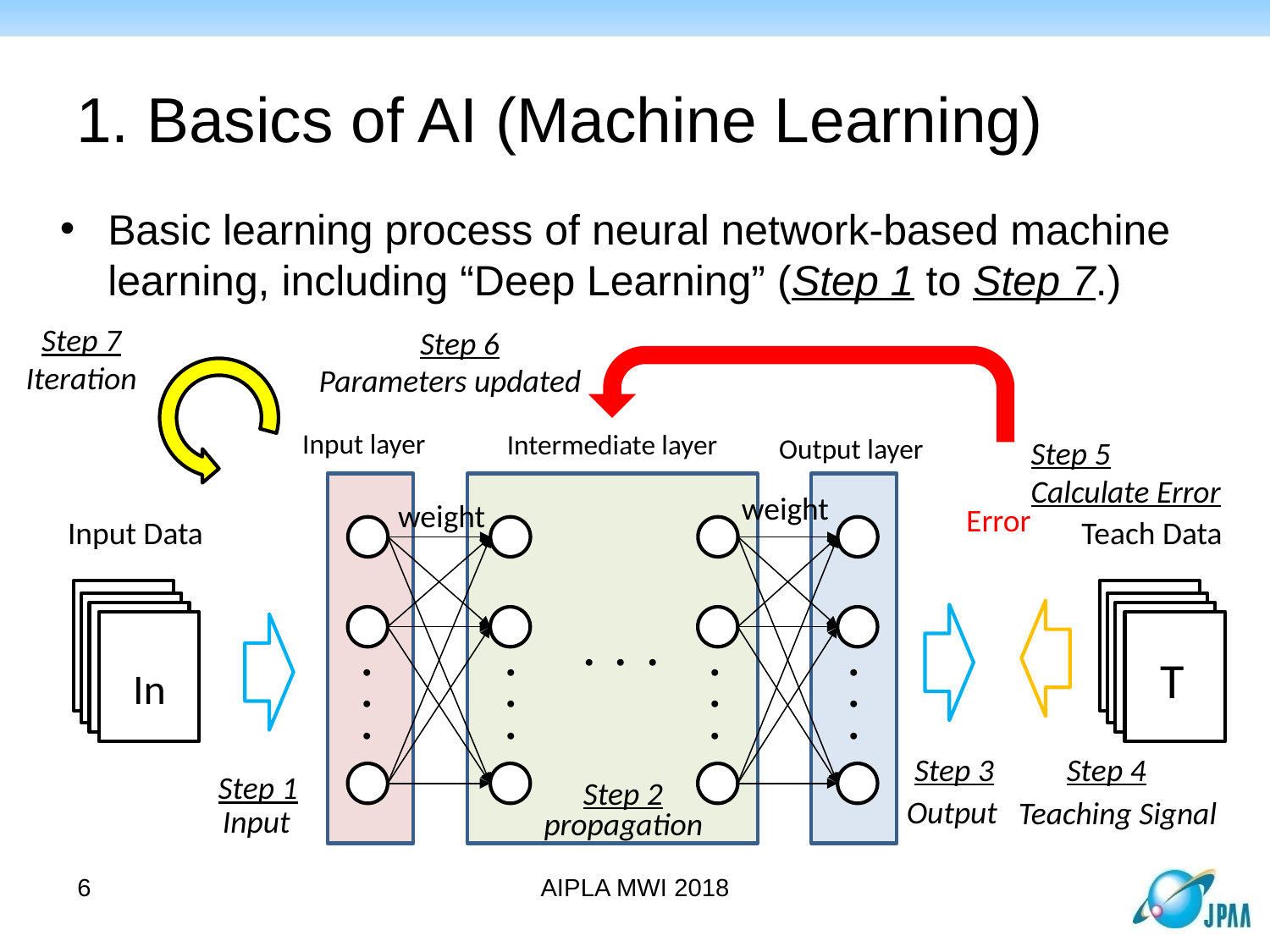

# 1. Basics of AI (Machine Learning)
Basic learning process of neural network-based machine learning, including “Deep Learning” (Step 1 to Step 7.)
Step 7
Iteration
Step 6

Parameters updated
Input layer
Intermediate layer
Output layer
Step 5
Calculate Error

weight
weight
Error
Input Data
Teach Data

・・・
T
In
・・・
・・・
・・・
・・・
Step 3
Step 4
Step 1

Step 2
Output
Teaching Signal
Input
propagation